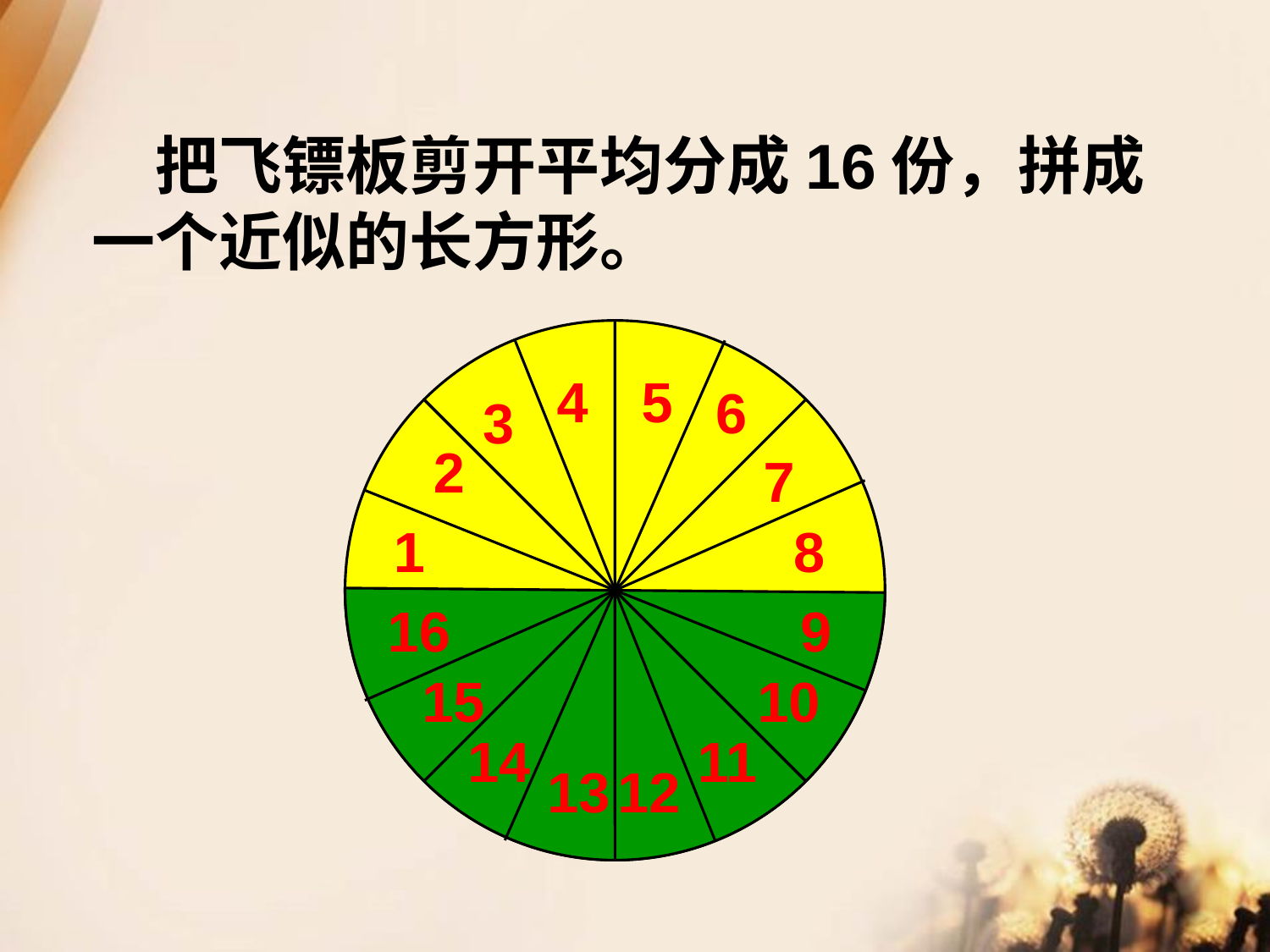

把飞镖板剪开平均分成16份，拼成一个近似的长方形。

4
5
6
3
2
7
1
8
16
9
15
10
14
11
13
12